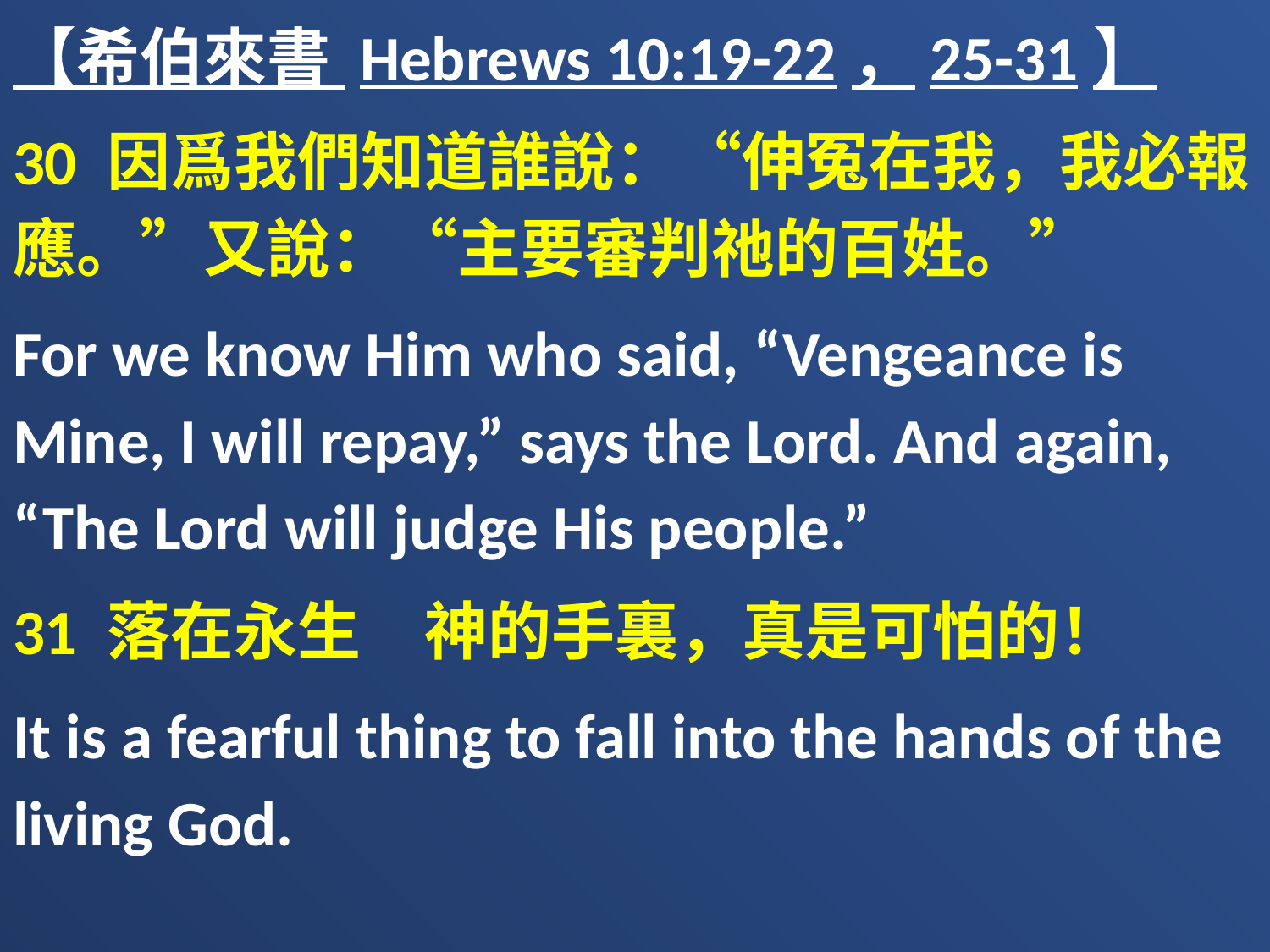

【希伯來書 Hebrews 10:19-22，25-31】
30 因爲我們知道誰說：“伸冤在我，我必報應。”又說：“主要審判祂的百姓。”
For we know Him who said, “Vengeance is Mine, I will repay,” says the Lord. And again, “The Lord will judge His people.”
31 落在永生　神的手裏，真是可怕的！
It is a fearful thing to fall into the hands of the living God.